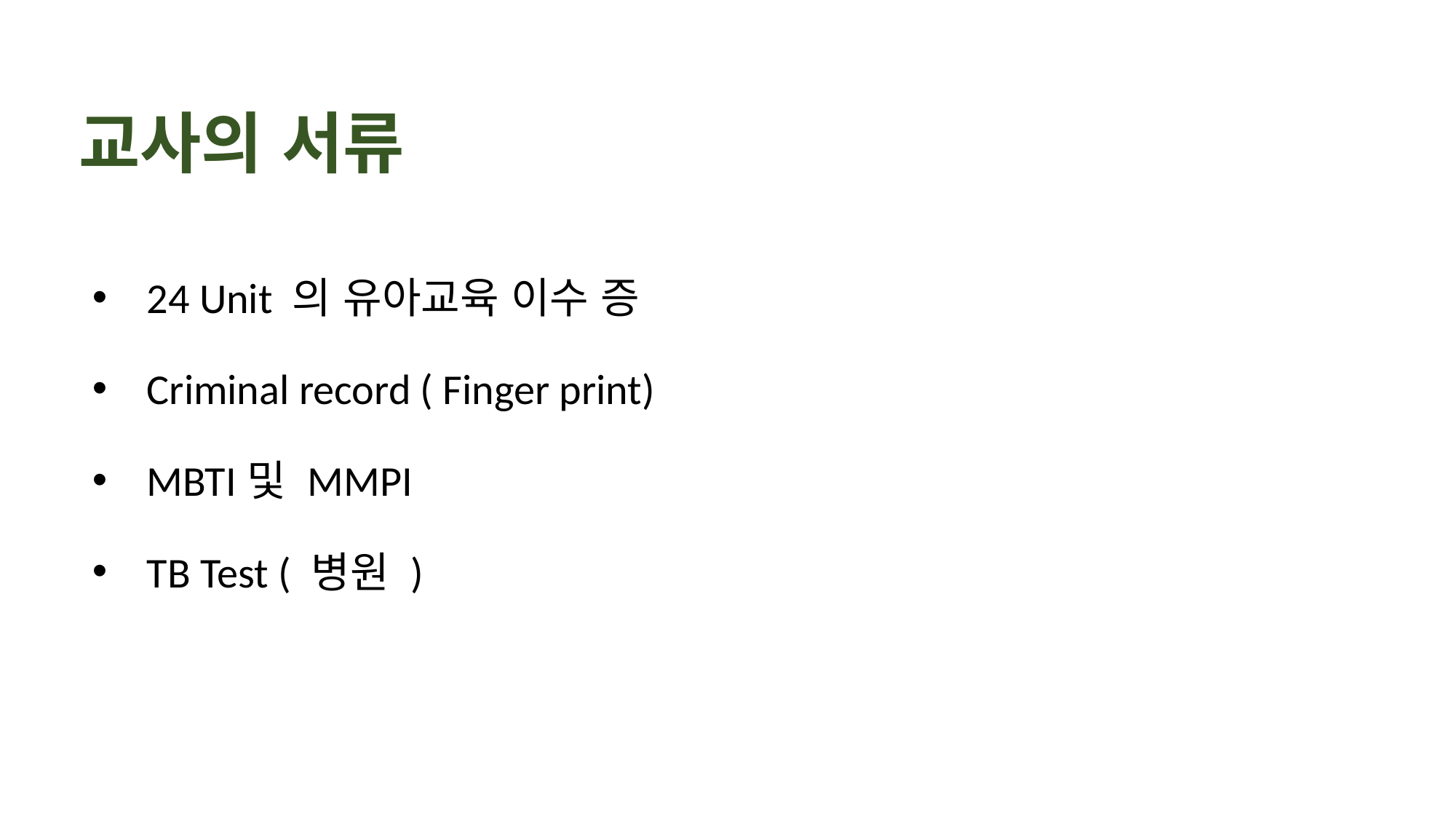

교사의 서류
24 Unit 의 유아교육 이수 증
Criminal record ( Finger print)
MBTI및 MMPI
TB Test ( 병원 )